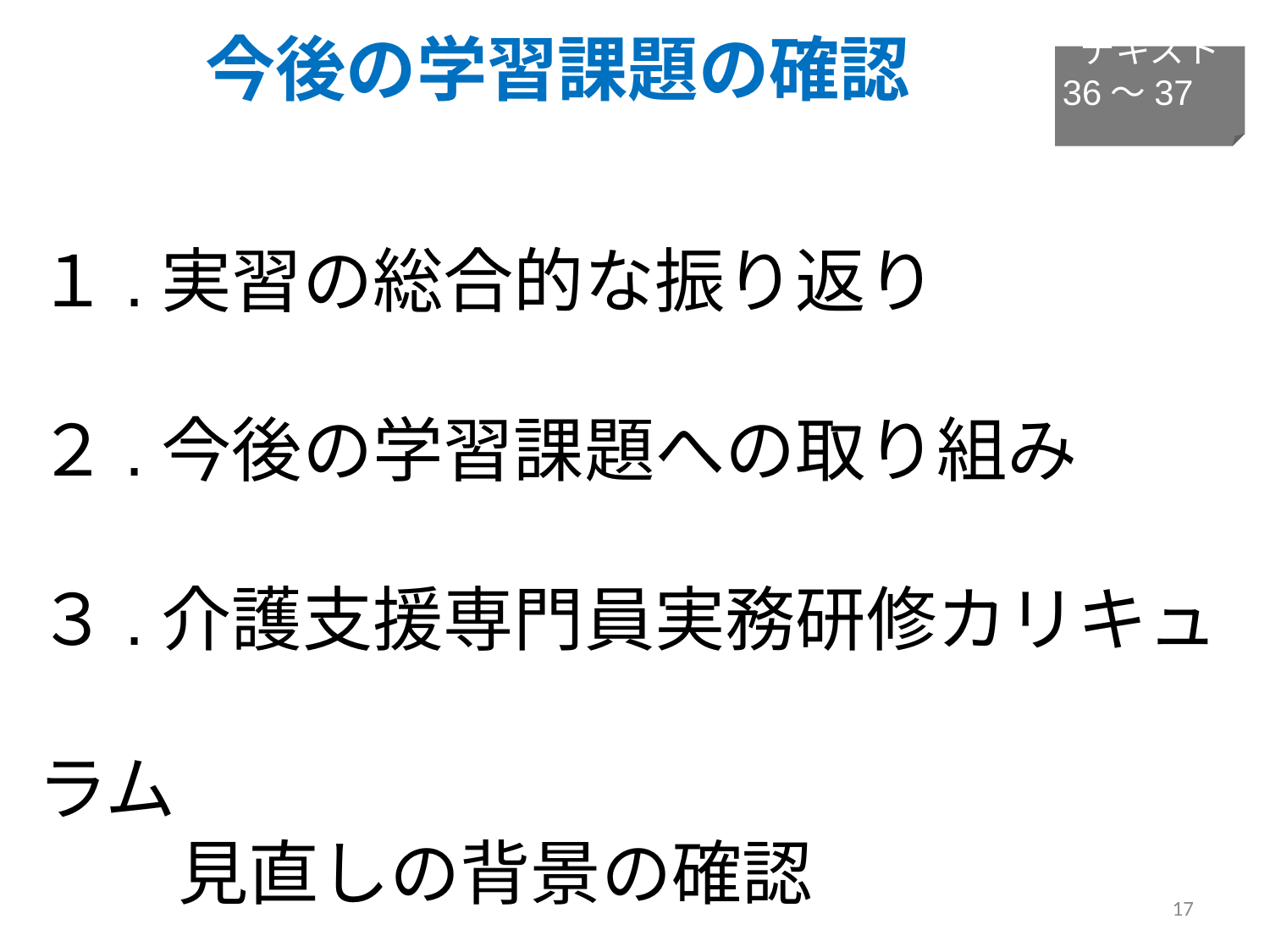

テキスト
36～37
     　今後の学習課題の確認

１.実習の総合的な振り返り
２.今後の学習課題への取り組み
３.介護支援専門員実務研修カリキュラム
　　見直しの背景の確認
17